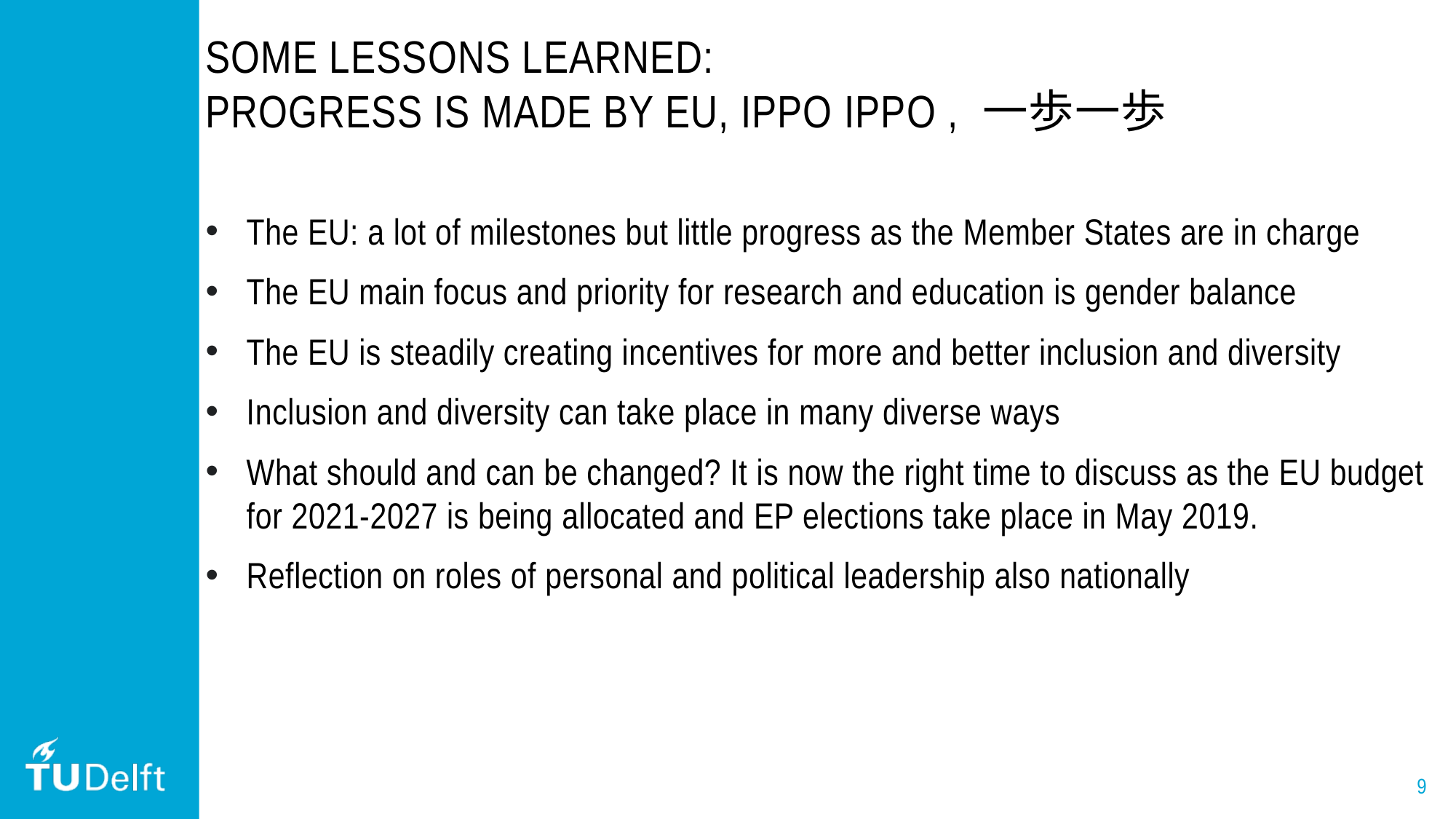

# some lessons learned: Progress is made BY EU, IPPO IPPO , 一歩一歩
The EU: a lot of milestones but little progress as the Member States are in charge
The EU main focus and priority for research and education is gender balance
The EU is steadily creating incentives for more and better inclusion and diversity
Inclusion and diversity can take place in many diverse ways
What should and can be changed? It is now the right time to discuss as the EU budget for 2021-2027 is being allocated and EP elections take place in May 2019.
Reflection on roles of personal and political leadership also nationally